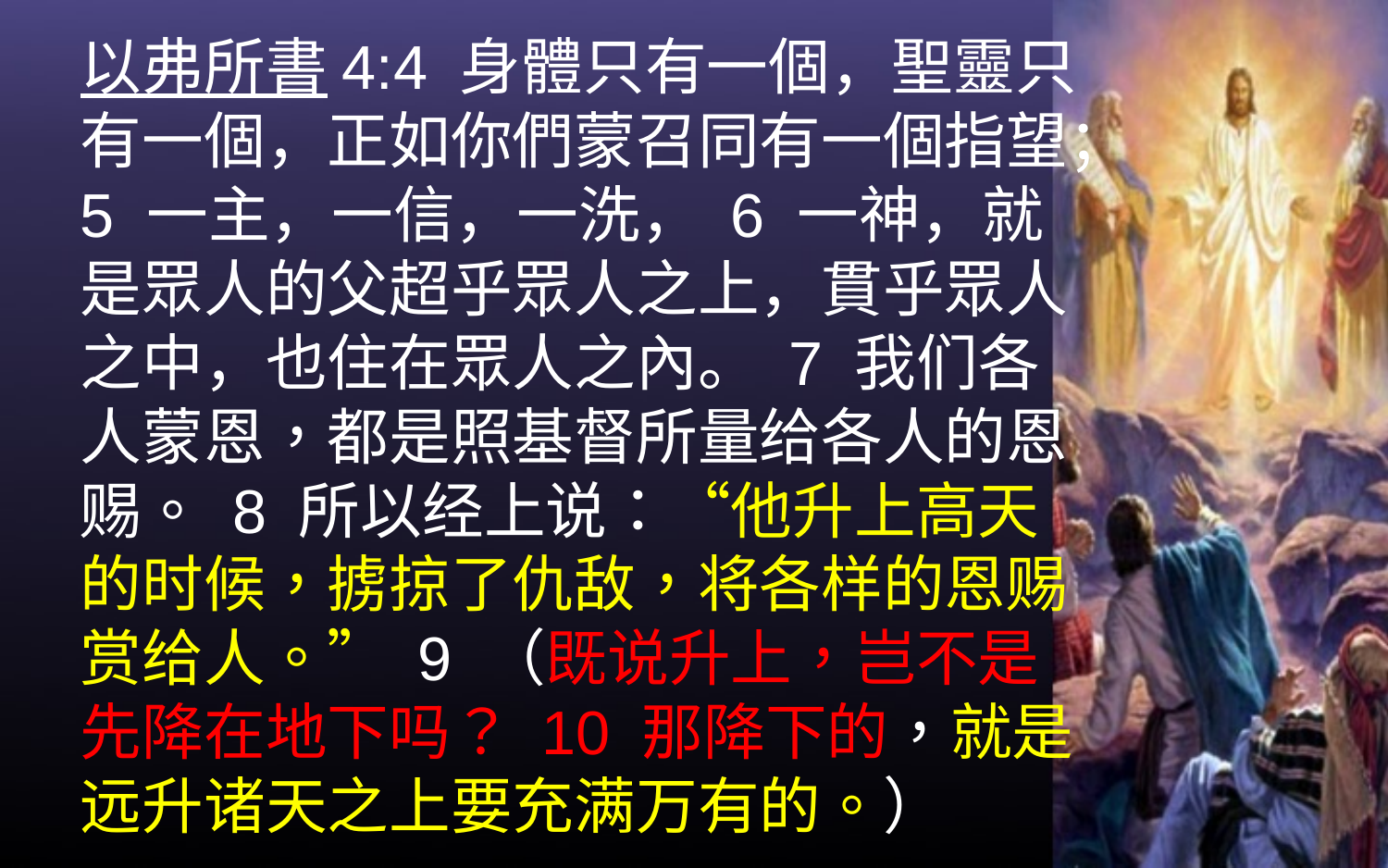

以弗所書4:4 身體只有一個，聖靈只有一個，正如你們蒙召同有一個指望；5 一主，一信，一洗， 6 一神，就是眾人的父超乎眾人之上，貫乎眾人之中，也住在眾人之內。 7 我们各人蒙恩，都是照基督所量给各人的恩赐。 8 所以经上说：“他升上高天的时候，掳掠了仇敌，将各样的恩赐赏给人。” 9 （既说升上，岂不是先降在地下吗？ 10 那降下的，就是远升诸天之上要充满万有的。）